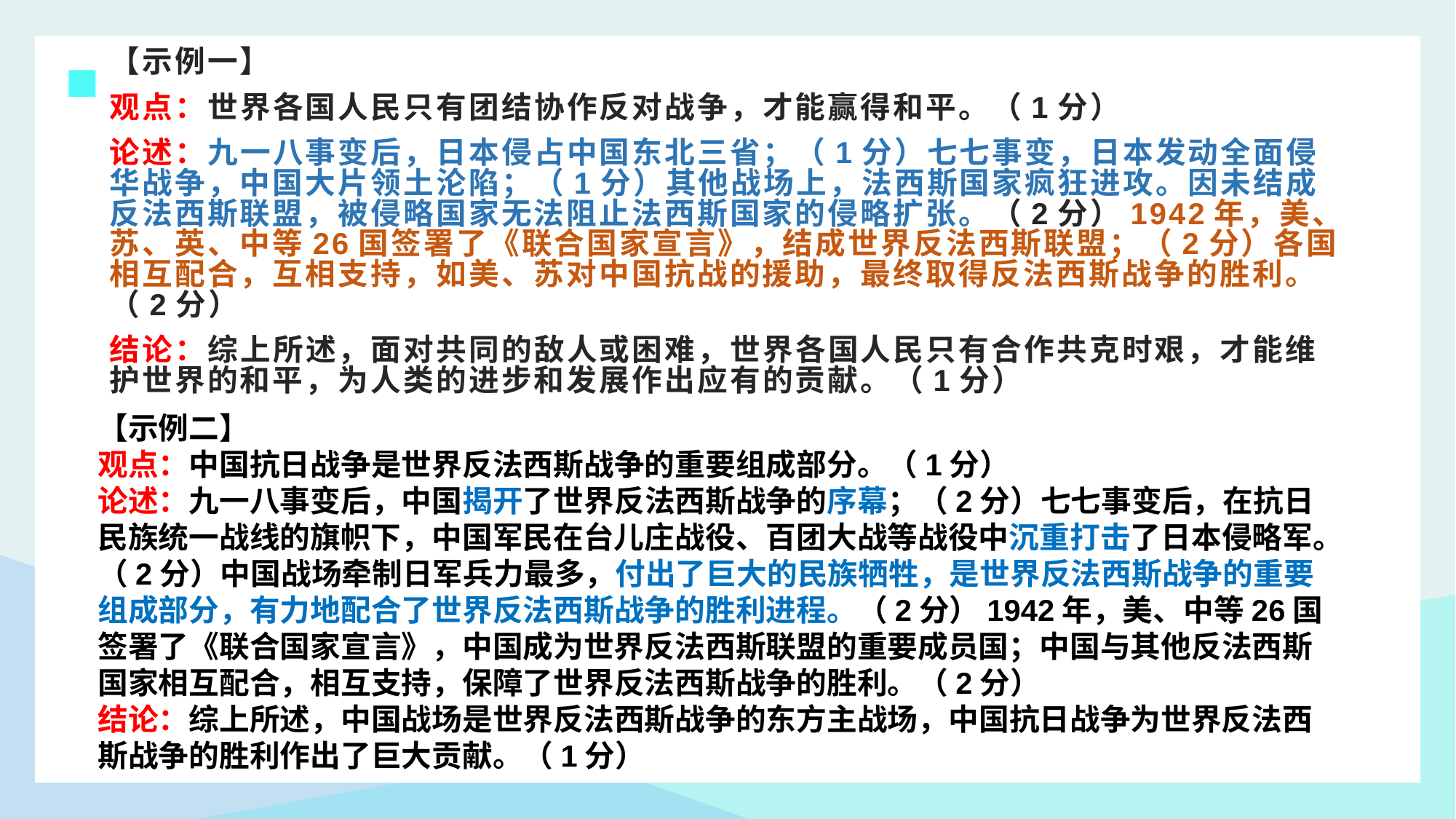

【示例一】
观点：世界各国人民只有团结协作反对战争，才能赢得和平。（1分）
论述：九一八事变后，日本侵占中国东北三省；（1分）七七事变，日本发动全面侵华战争，中国大片领土沦陷；（1分）其他战场上，法西斯国家疯狂进攻。因未结成反法西斯联盟，被侵略国家无法阻止法西斯国家的侵略扩张。（2分）1942年，美、苏、英、中等26国签署了《联合国家宣言》，结成世界反法西斯联盟；（2分）各国相互配合，互相支持，如美、苏对中国抗战的援助，最终取得反法西斯战争的胜利。（2分）
结论：综上所述，面对共同的敌人或困难，世界各国人民只有合作共克时艰，才能维护世界的和平，为人类的进步和发展作出应有的贡献。（1分）
【示例二】
观点：中国抗日战争是世界反法西斯战争的重要组成部分。（1分）
论述：九一八事变后，中国揭开了世界反法西斯战争的序幕；（2分）七七事变后，在抗日民族统一战线的旗帜下，中国军民在台儿庄战役、百团大战等战役中沉重打击了日本侵略军。（2分）中国战场牵制日军兵力最多，付出了巨大的民族牺牲，是世界反法西斯战争的重要组成部分，有力地配合了世界反法西斯战争的胜利进程。（2分）1942年，美、中等26国签署了《联合国家宣言》，中国成为世界反法西斯联盟的重要成员国；中国与其他反法西斯国家相互配合，相互支持，保障了世界反法西斯战争的胜利。（2分）
结论：综上所述，中国战场是世界反法西斯战争的东方主战场，中国抗日战争为世界反法西斯战争的胜利作出了巨大贡献。（1分）